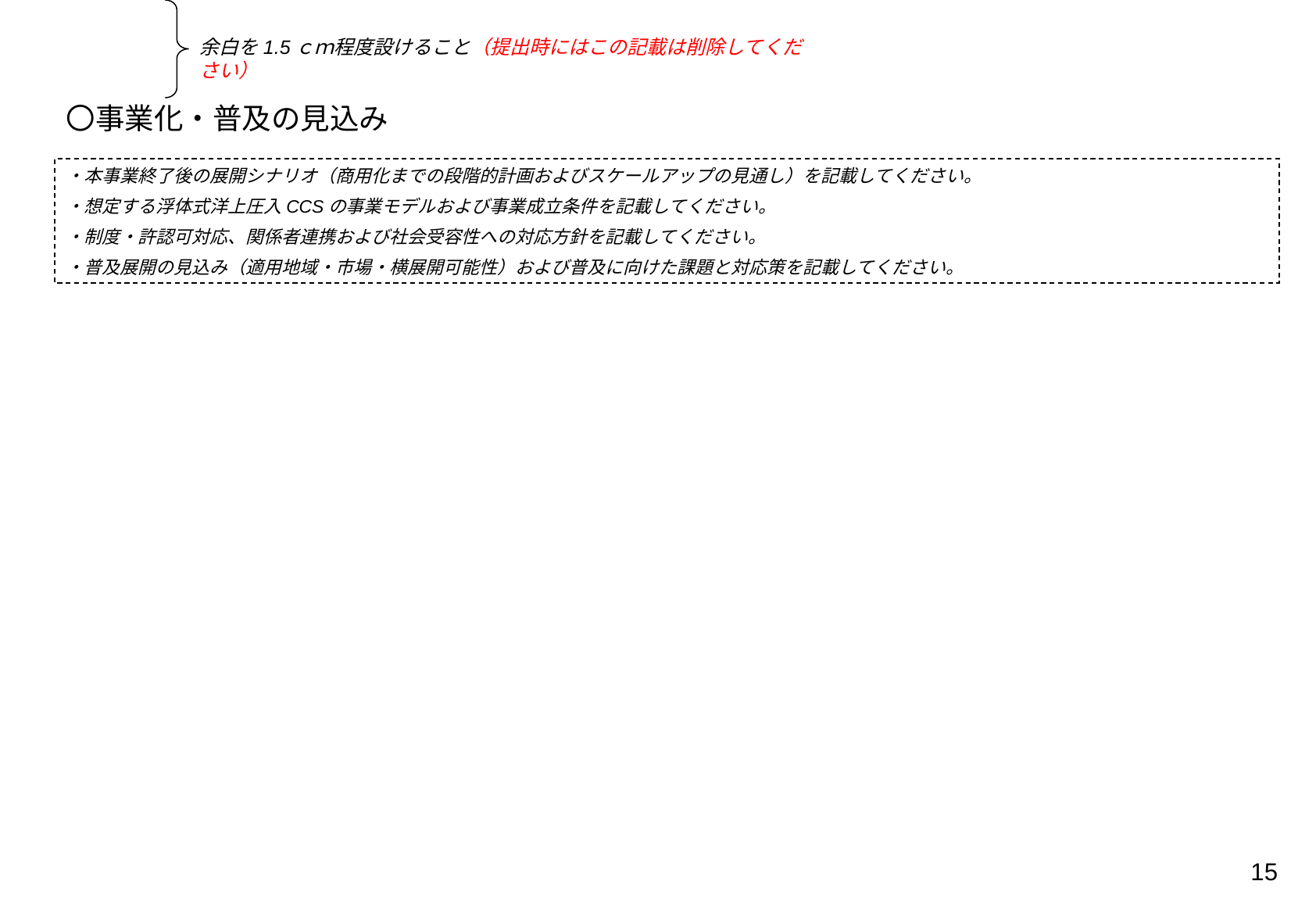

余白を1.5ｃｍ程度設けること（提出時にはこの記載は削除してください）
〇事業化・普及の見込み
・本事業終了後の展開シナリオ（商用化までの段階的計画およびスケールアップの見通し）を記載してください。
・想定する浮体式洋上圧入CCSの事業モデルおよび事業成立条件を記載してください。
・制度・許認可対応、関係者連携および社会受容性への対応方針を記載してください。
・普及展開の見込み（適用地域・市場・横展開可能性）および普及に向けた課題と対応策を記載してください。
15